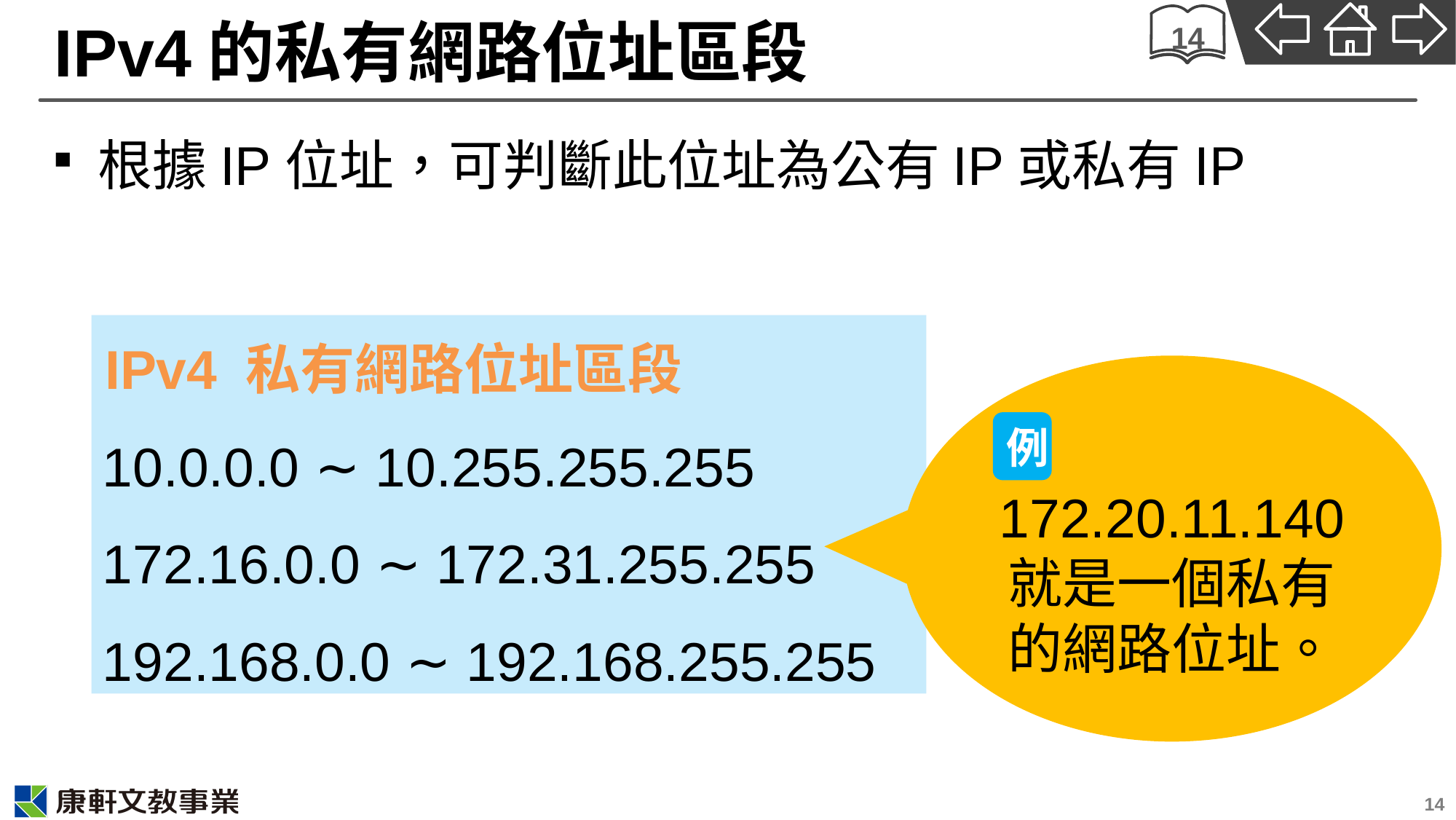

# IPv4的私有網路位址區段
14
根據IP位址，可判斷此位址為公有IP或私有IP
IPv4 私有網路位址區段
10.0.0.0 ∼ 10.255.255.255
172.16.0.0 ∼ 172.31.255.255
192.168.0.0 ∼ 192.168.255.255

172.20.11.140
就是一個私有
的網路位址。
例
14